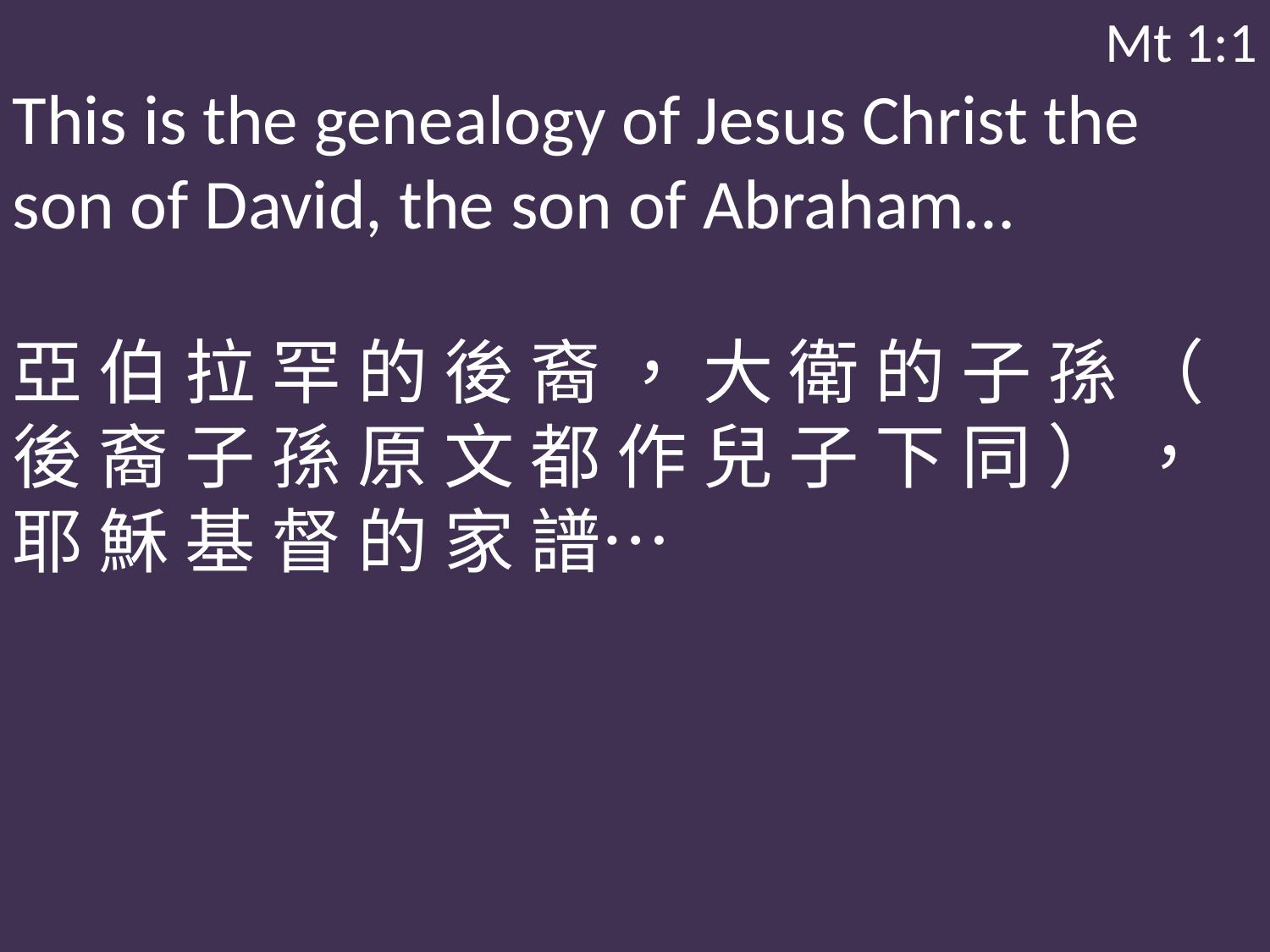

Mt 1:1
This is the genealogy of Jesus Christ the son of David, the son of Abraham…

亞 伯 拉 罕 的 後 裔 ， 大 衛 的 子 孫 （ 後 裔 子 孫 原 文 都 作 兒 子 下 同 ） ， 耶 穌 基 督 的 家 譜…